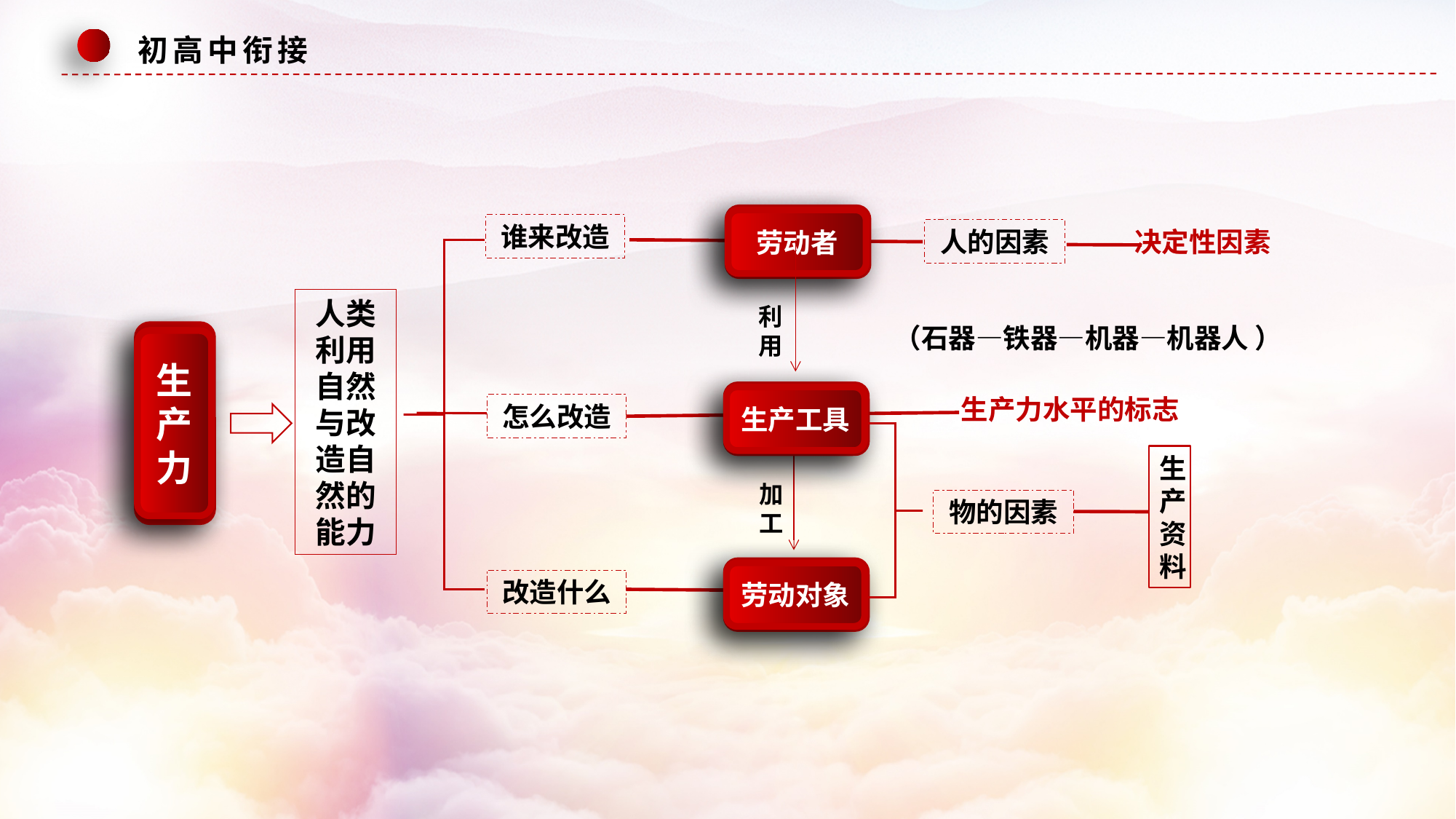

初高中衔接

劳动者
谁来改造
决定性因素
人的因素

人类利用自然
与改造自然的能力
利用
（石器—铁器—机器—机器人 ）

生产力

生产工具
生产力水平的标志
怎么改造

生
产
资
料
加工
物的因素

劳动对象
改造什么